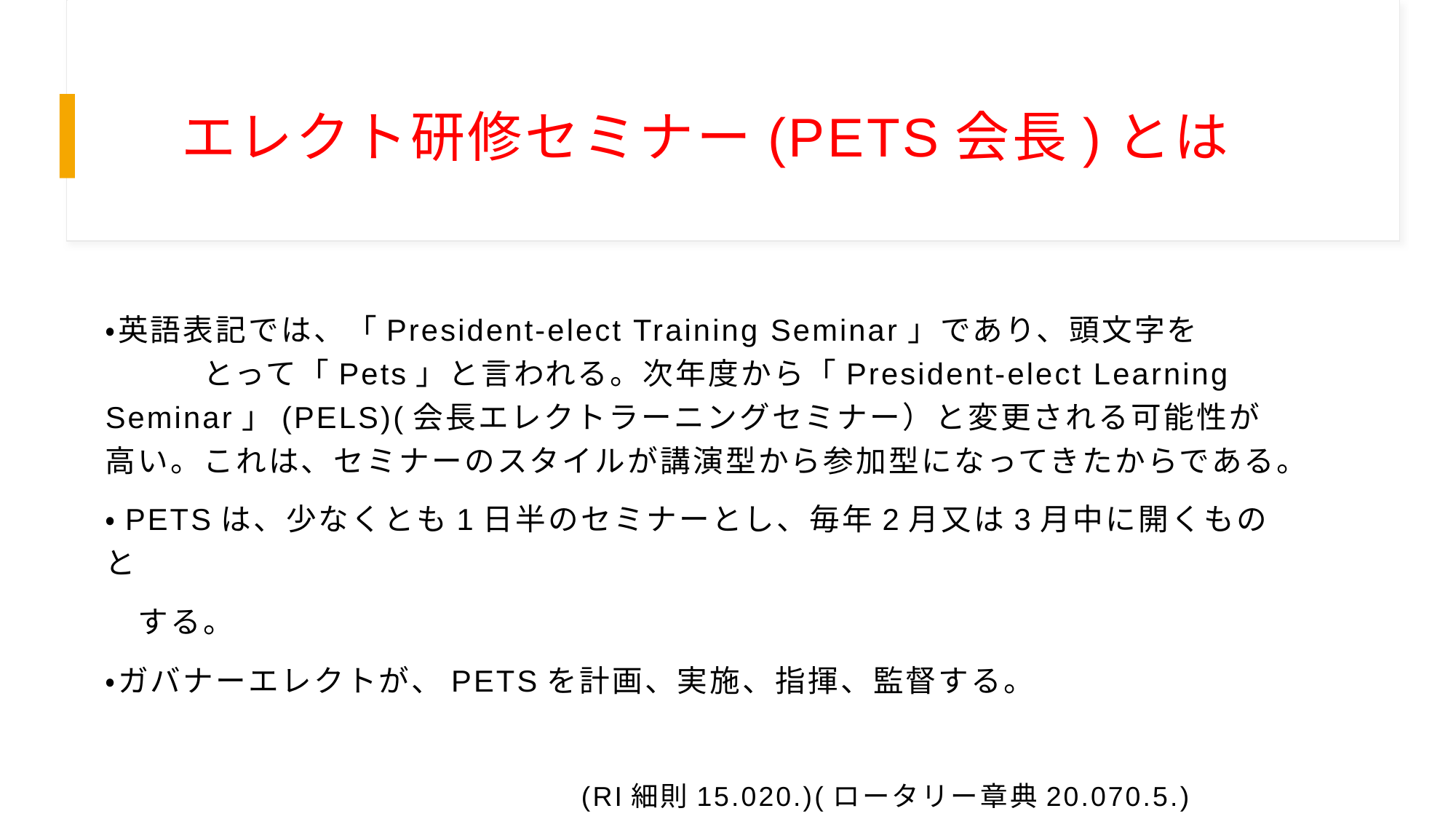

# エレクト研修セミナー(PETS会長)とは
・英語表記では、「President-elect Training Seminar」であり、頭文字を　　　　　とって「Pets」と言われる。次年度から「President-elect Learning　 Seminar」(PELS)(会長エレクトラーニングセミナー）と変更される可能性が高い。これは、セミナーのスタイルが講演型から参加型になってきたからである。
・PETSは、少なくとも1日半のセミナーとし、毎年2月又は3月中に開くものと
　する。
・ガバナーエレクトが、PETSを計画、実施、指揮、監督する。

                                                (RI細則15.020.)(ロータリー章典20.070.5.)